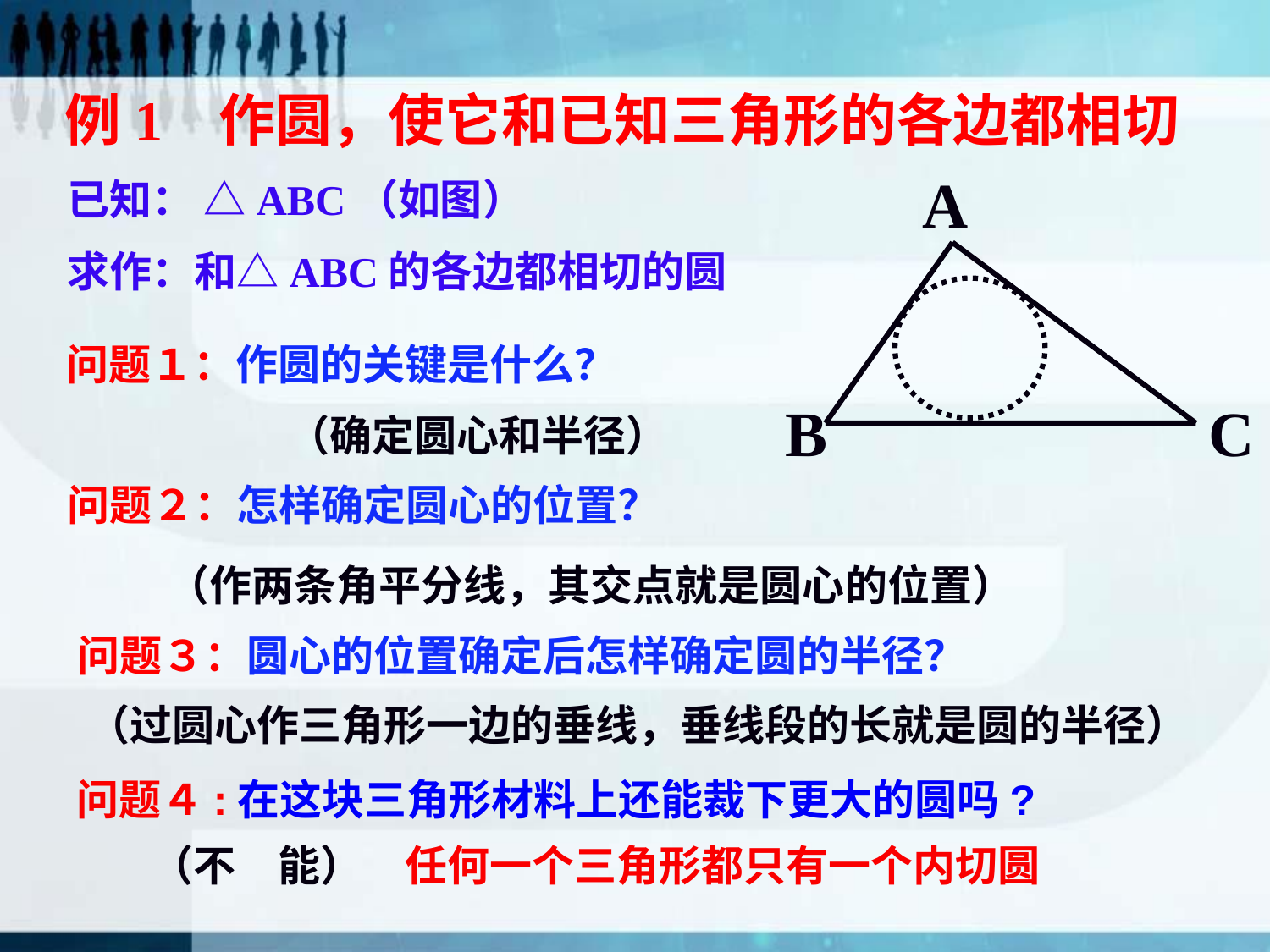

例1   作圆，使它和已知三角形的各边都相切
A

B
C

已知： △ABC（如图）
求作：和△ABC的各边都相切的圆

问题１：作圆的关键是什么？
（确定圆心和半径）
问题２：怎样确定圆心的位置？
（作两条角平分线，其交点就是圆心的位置）
问题３：圆心的位置确定后怎样确定圆的半径？
（过圆心作三角形一边的垂线，垂线段的长就是圆的半径）
问题４:在这块三角形材料上还能裁下更大的圆吗?
（不　能）　任何一个三角形都只有一个内切圆